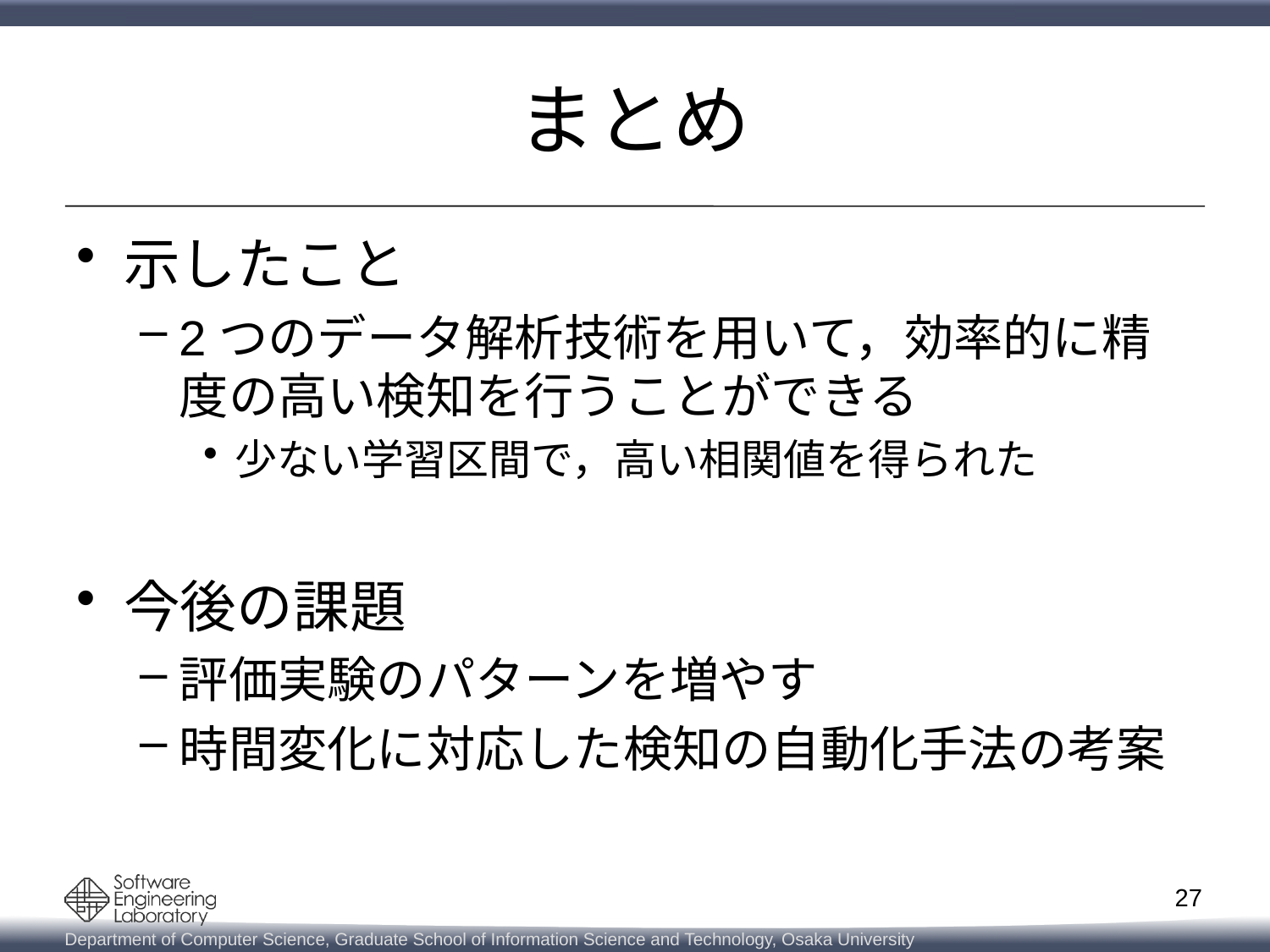

# まとめ
示したこと
2つのデータ解析技術を用いて，効率的に精度の高い検知を行うことができる
少ない学習区間で，高い相関値を得られた

今後の課題
評価実験のパターンを増やす
時間変化に対応した検知の自動化手法の考案
27